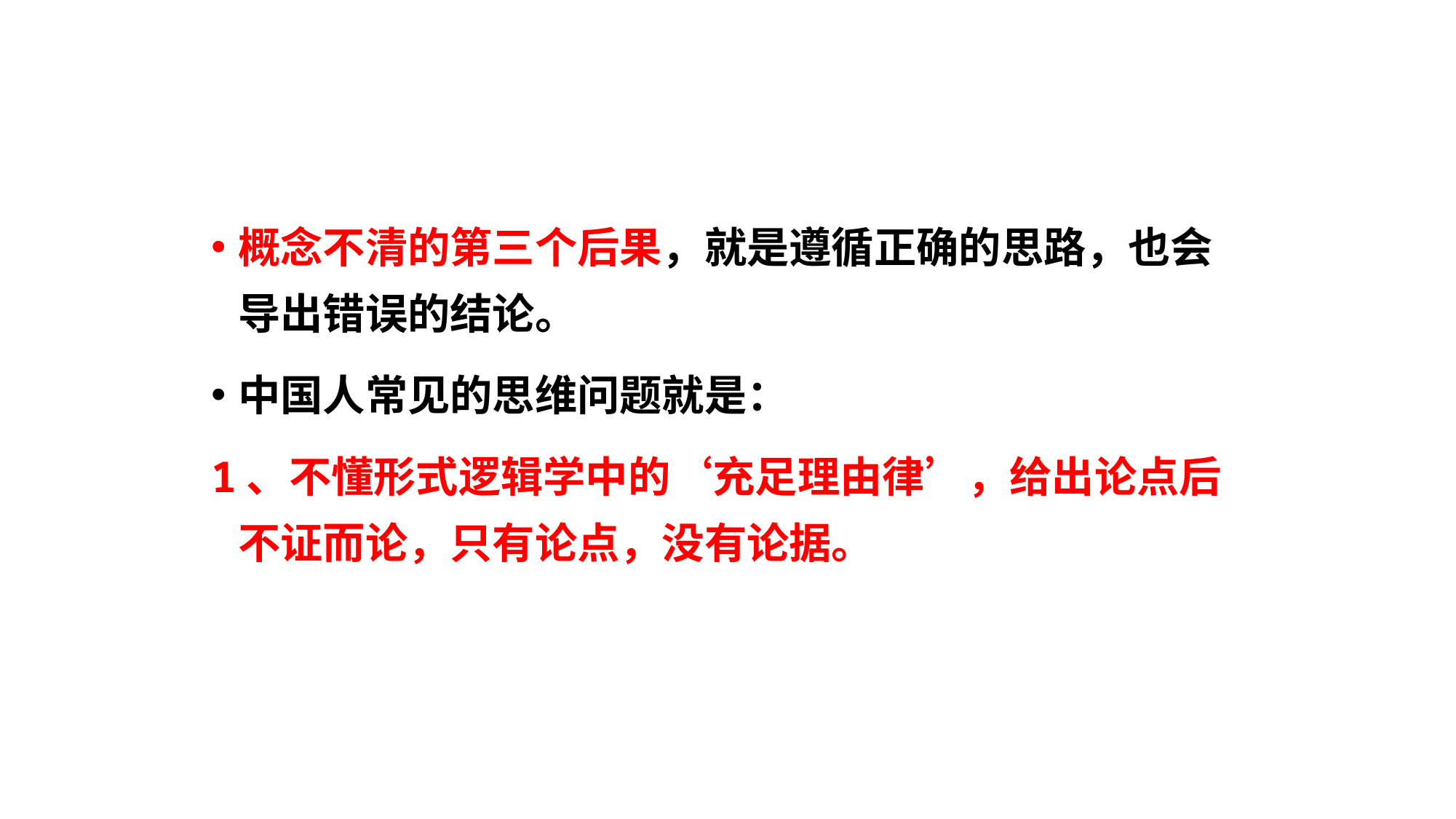

概念不清的第三个后果，就是遵循正确的思路，也会导出错误的结论。
中国人常见的思维问题就是：
1、不懂形式逻辑学中的‘充足理由律’，给出论点后不证而论，只有论点，没有论据。